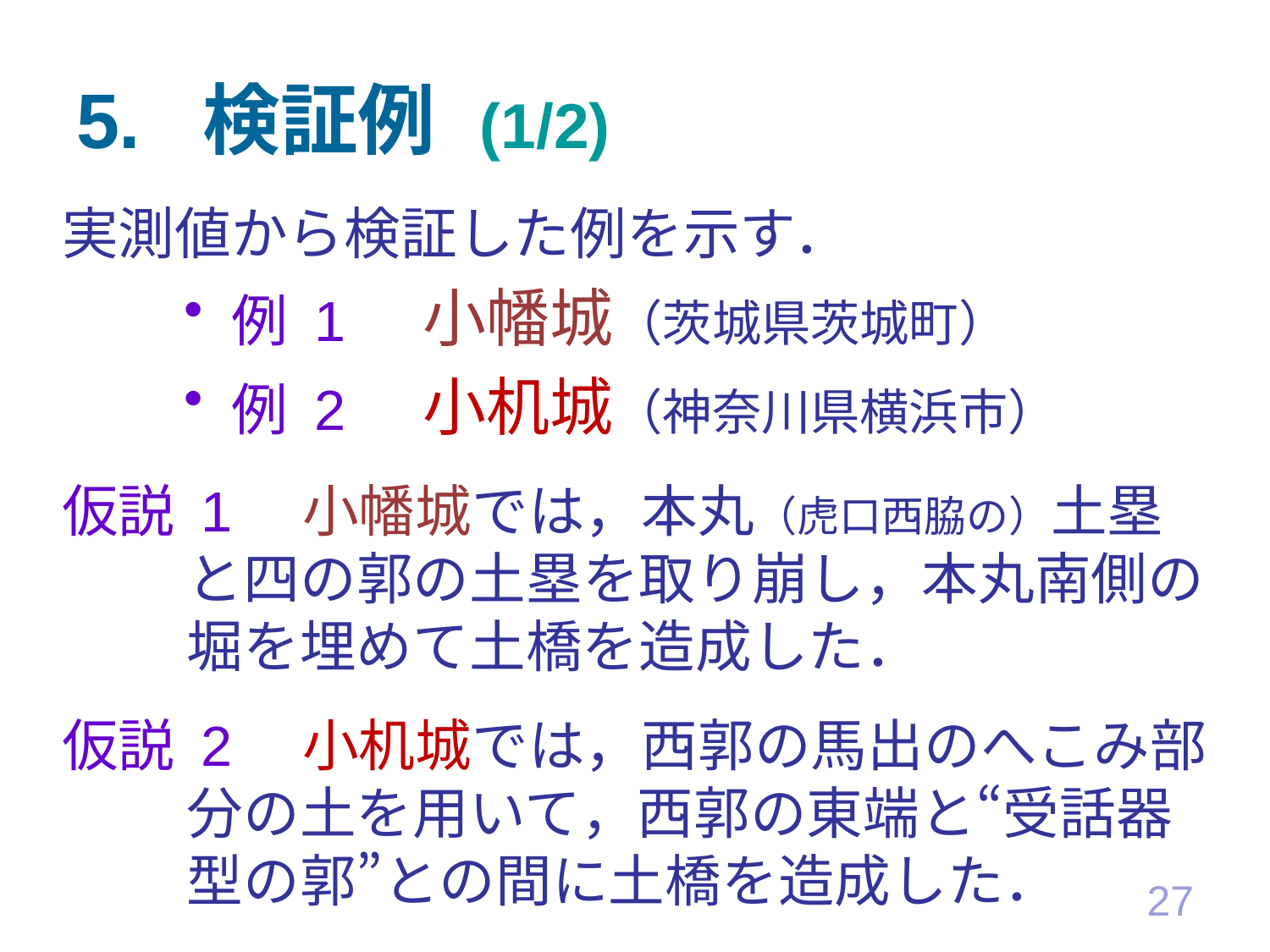

# 5.  検証例  (1/2)
実測値から検証した例を示す．
例 1　小幡城（茨城県茨城町）
例 2　小机城（神奈川県横浜市）
仮説 1　小幡城では，本丸（虎口西脇の）土塁と四の郭の土塁を取り崩し，本丸南側の堀を埋めて土橋を造成した．
仮説 2　小机城では，西郭の馬出のへこみ部分の土を用いて，西郭の東端と“受話器型の郭”との間に土橋を造成した．

27